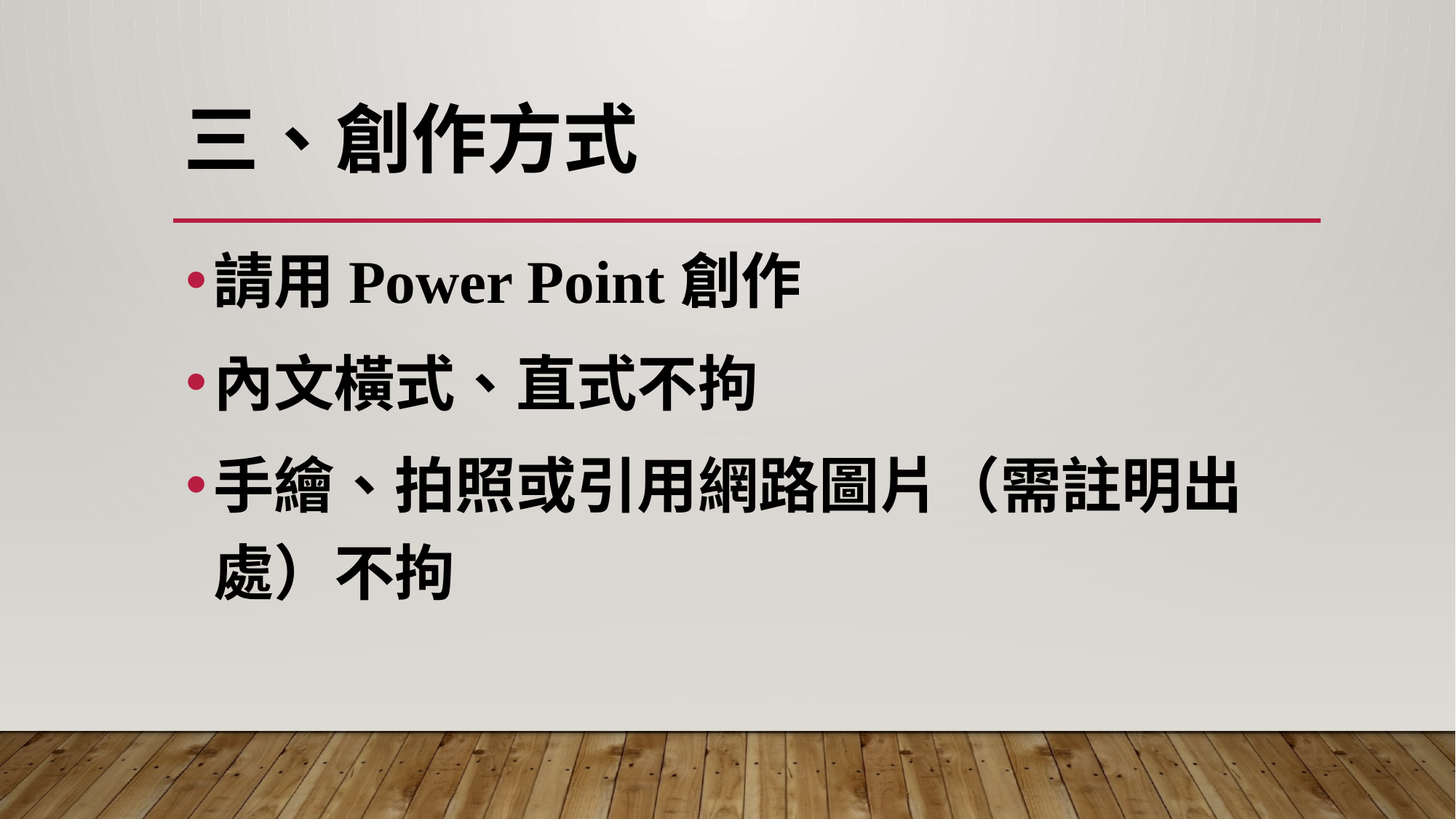

# 三、創作方式
請用Power Point創作
內文橫式、直式不拘
手繪、拍照或引用網路圖片（需註明出處）不拘